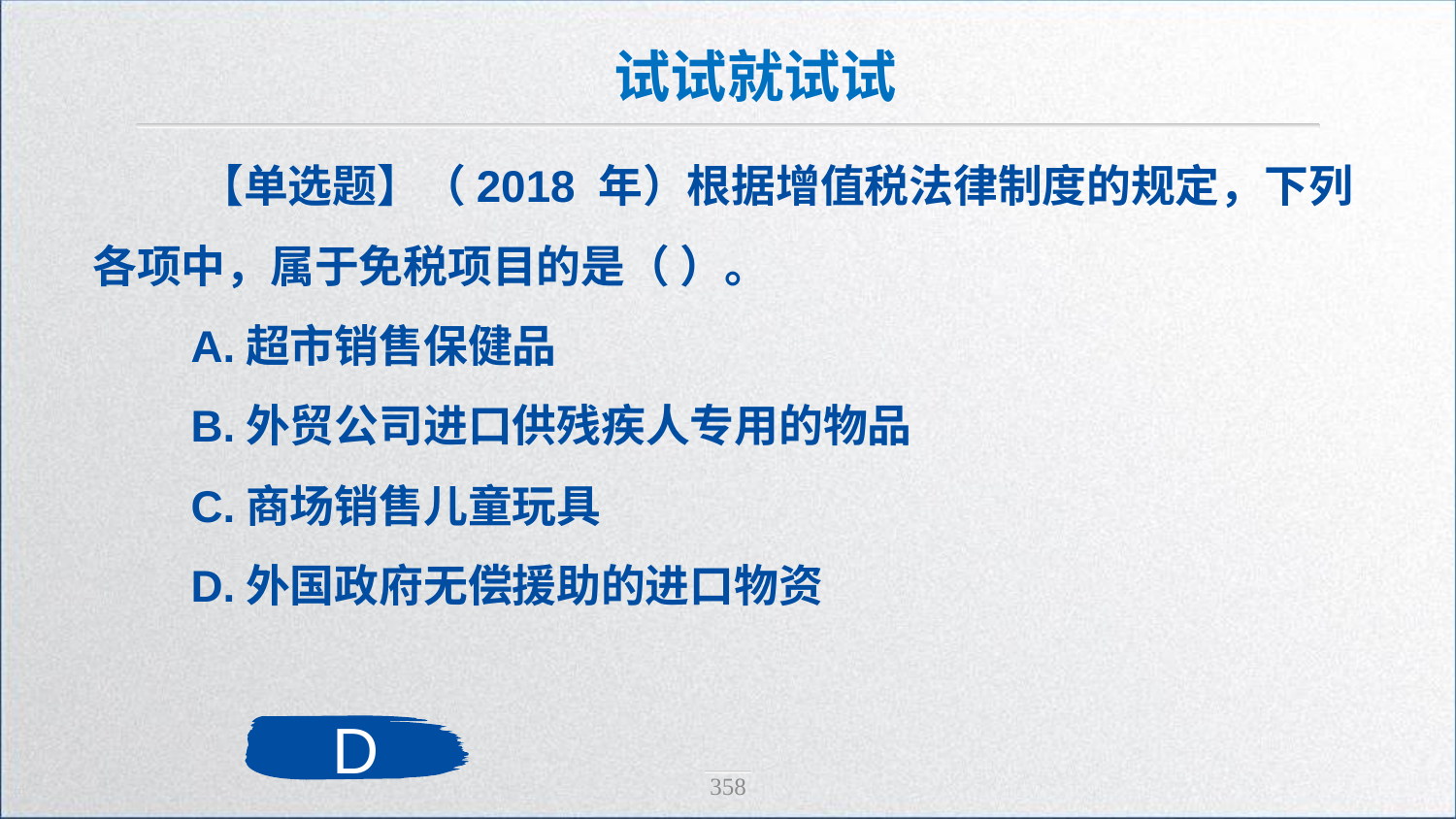

试试就试试
 【单选题】（2018 年）根据增值税法律制度的规定，下列各项中，属于免税项目的是（ ）。
 A.超市销售保健品
 B.外贸公司进口供残疾人专用的物品
 C.商场销售儿童玩具
 D.外国政府无偿援助的进口物资

D
358